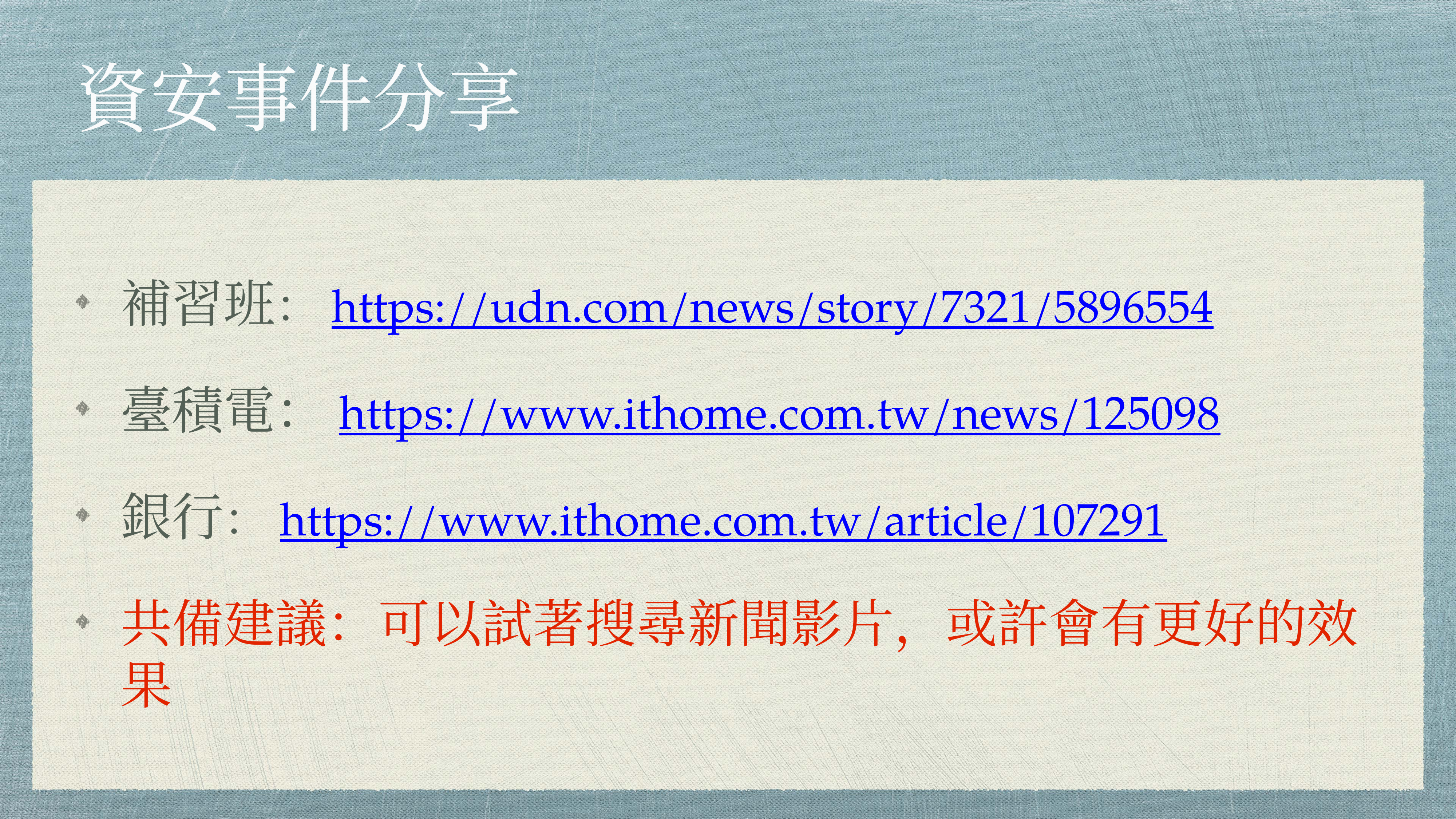

# 資安事件分享
補習班：https://udn.com/news/story/7321/5896554
臺積電：https://www.ithome.com.tw/news/125098
銀行：https://www.ithome.com.tw/article/107291
共備建議：可以試著搜尋新聞影片，或許會有更好的效果